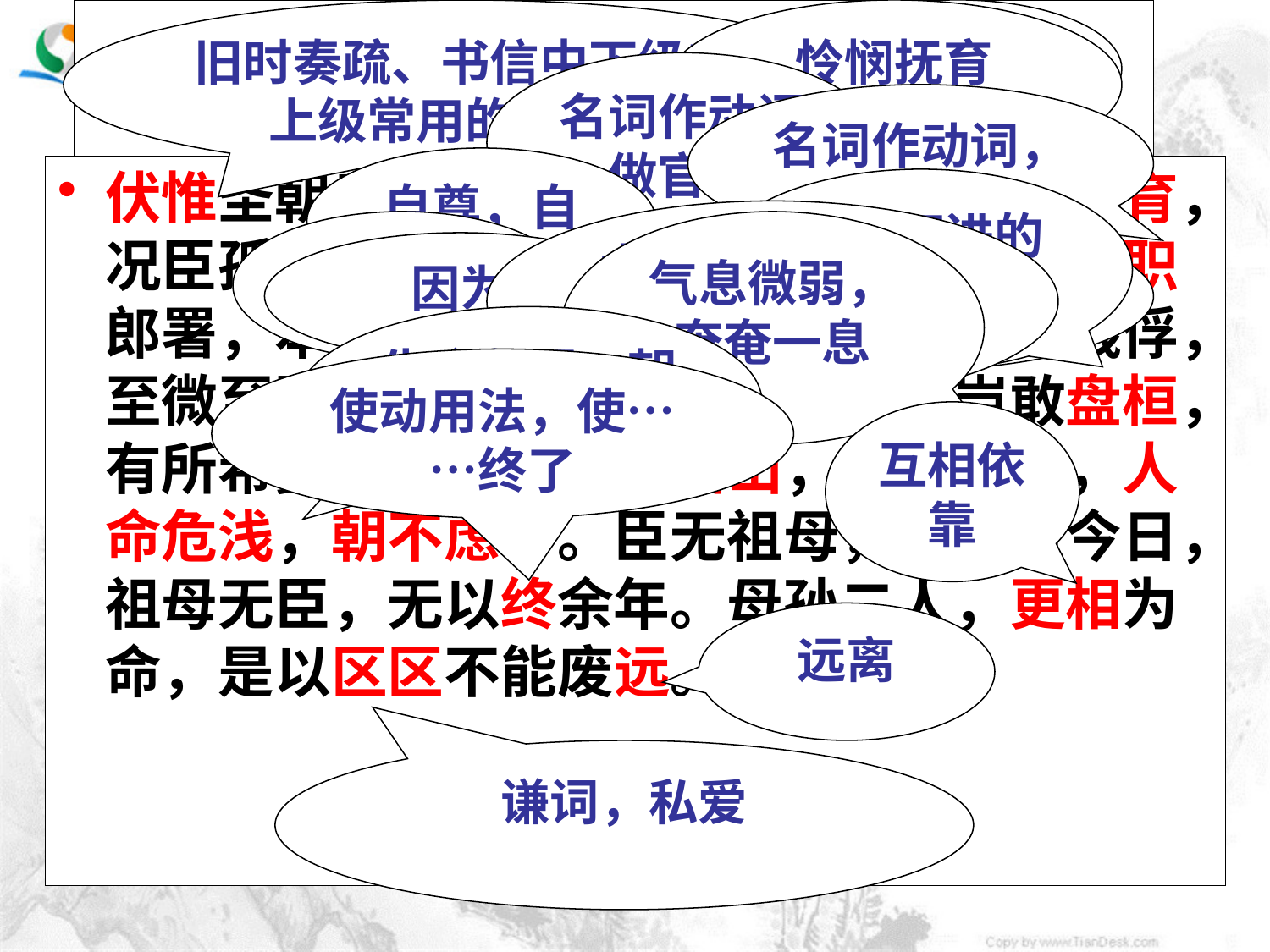

旧时奏疏、书信中下级对上级常用的敬语。
# 第三段：
怜悯抚育
故旧老人。
名词作动词，做官。
名词作动词，任职
自尊，自夸。
伏惟圣朝以孝治天下，凡在故老，犹蒙矜育，况臣孤苦，特为尤甚。且臣少仕伪朝，历职郎署，本图宦达，不矜名节。今臣亡国贱俘，至微至陋，过蒙拔擢，宠命优渥，岂敢盘桓，有所希冀。但以刘日薄西山，气息奄奄，人命危浅，朝不虑夕。臣无祖母，无以至今日，祖母无臣，无以终余年。母孙二人，更相为命，是以区区不能废远。
徘徊不进的样子
太阳接近西山，比喻人临近死亡。
提拔
气息微弱，奄奄一息
恩命十分优厚
因为
生命危弱，朝不夕保
使动用法，使……终了
互相依靠
远离
谦词，私爱